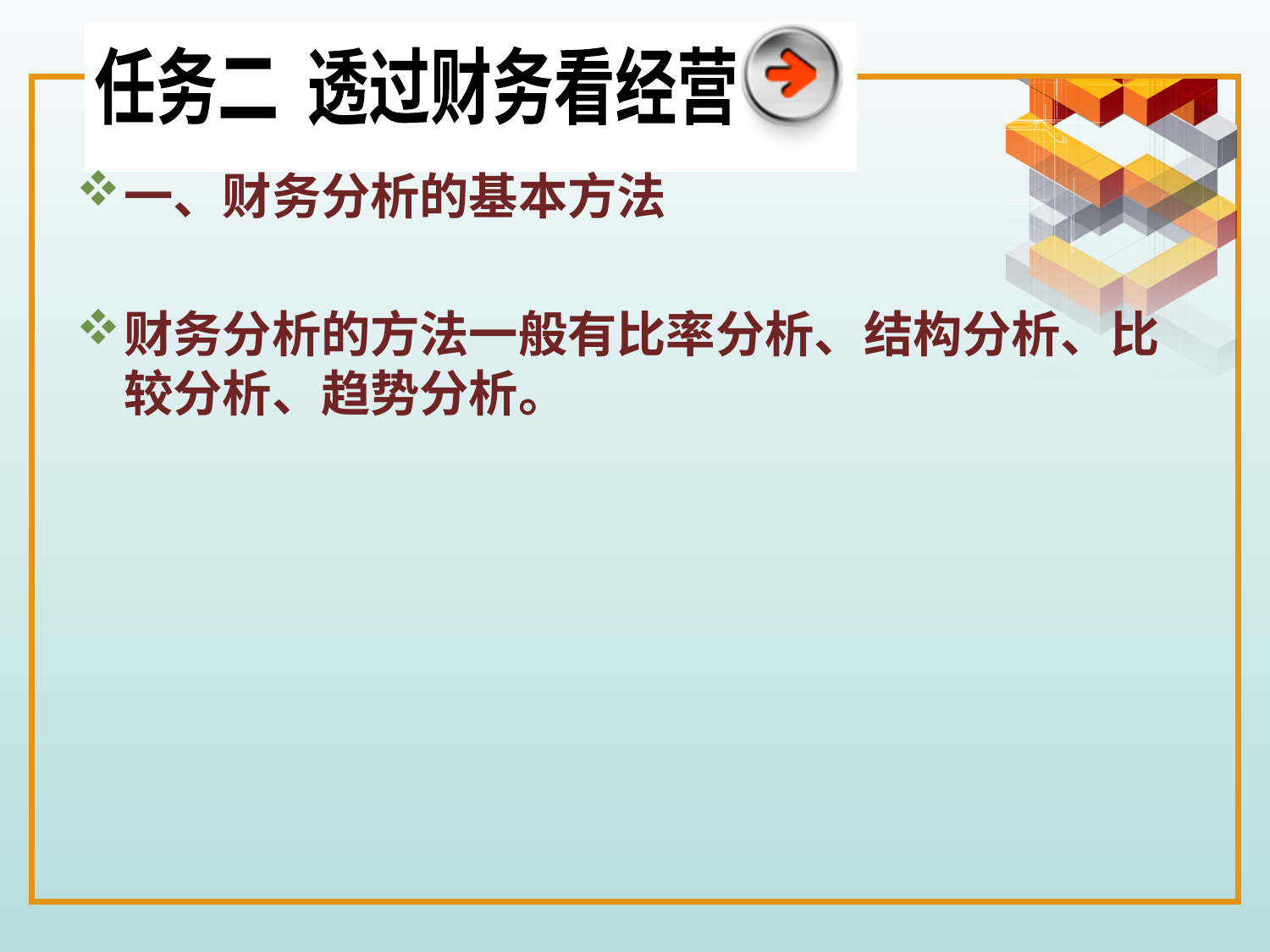

任务二  透过财务看经营
一、财务分析的基本方法

财务分析的方法一般有比率分析、结构分析、比较分析、趋势分析。